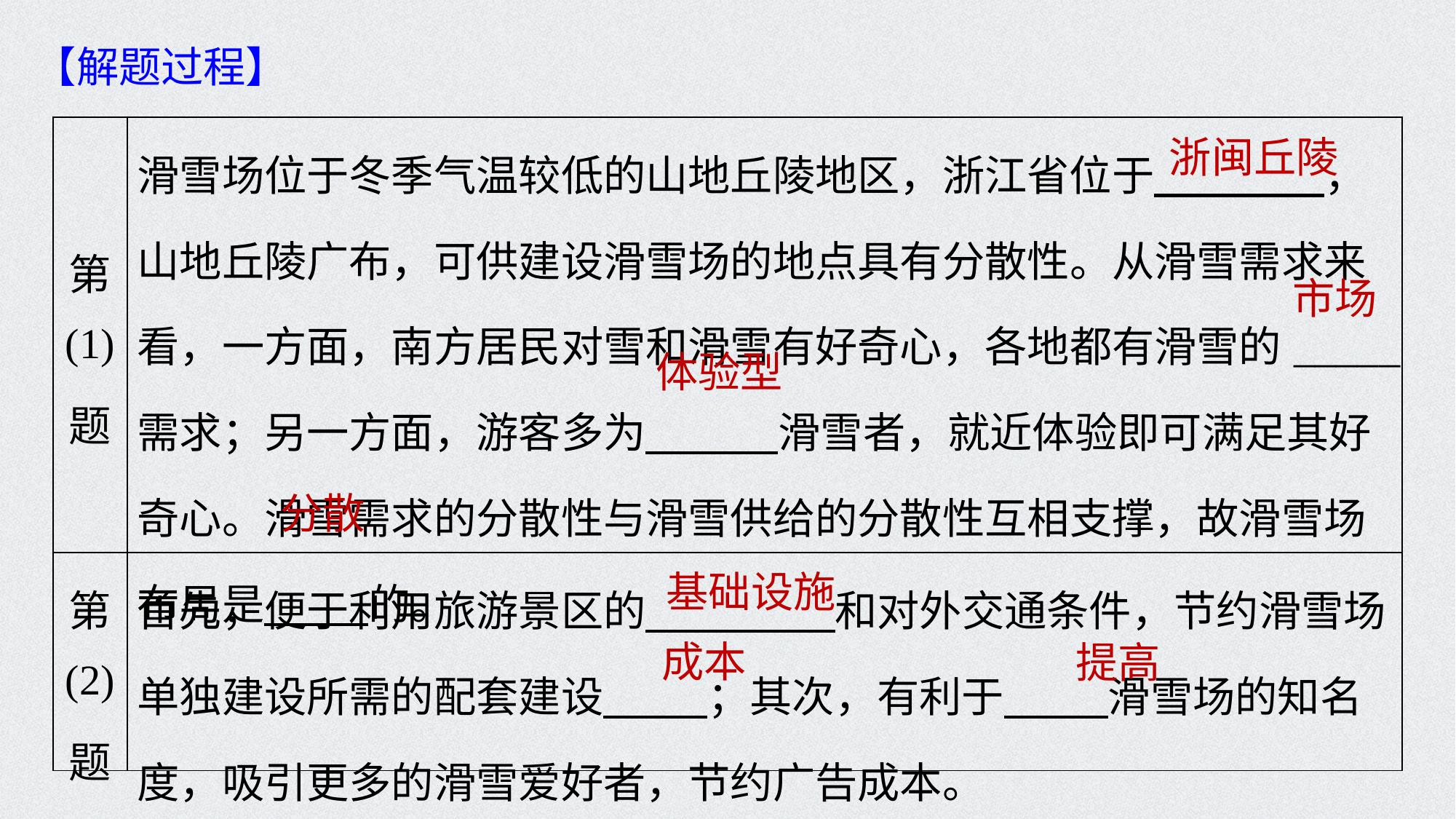

【解题过程】
| 第 (1) 题 | 滑雪场位于冬季气温较低的山地丘陵地区，浙江省位于 ，山地丘陵广布，可供建设滑雪场的地点具有分散性。从滑雪需求来看，一方面，南方居民对雪和滑雪有好奇心，各地都有滑雪的\_\_\_\_\_ 需求；另一方面，游客多为 滑雪者，就近体验即可满足其好奇心。滑雪需求的分散性与滑雪供给的分散性互相支撑，故滑雪场布局是 的。 |
| --- | --- |
| 第 (2) 题 | 首先，便于利用旅游景区的 和对外交通条件，节约滑雪场单独建设所需的配套建设 ；其次，有利于 滑雪场的知名度，吸引更多的滑雪爱好者，节约广告成本。 |
浙闽丘陵
市场
体验型
分散
基础设施
成本
提高